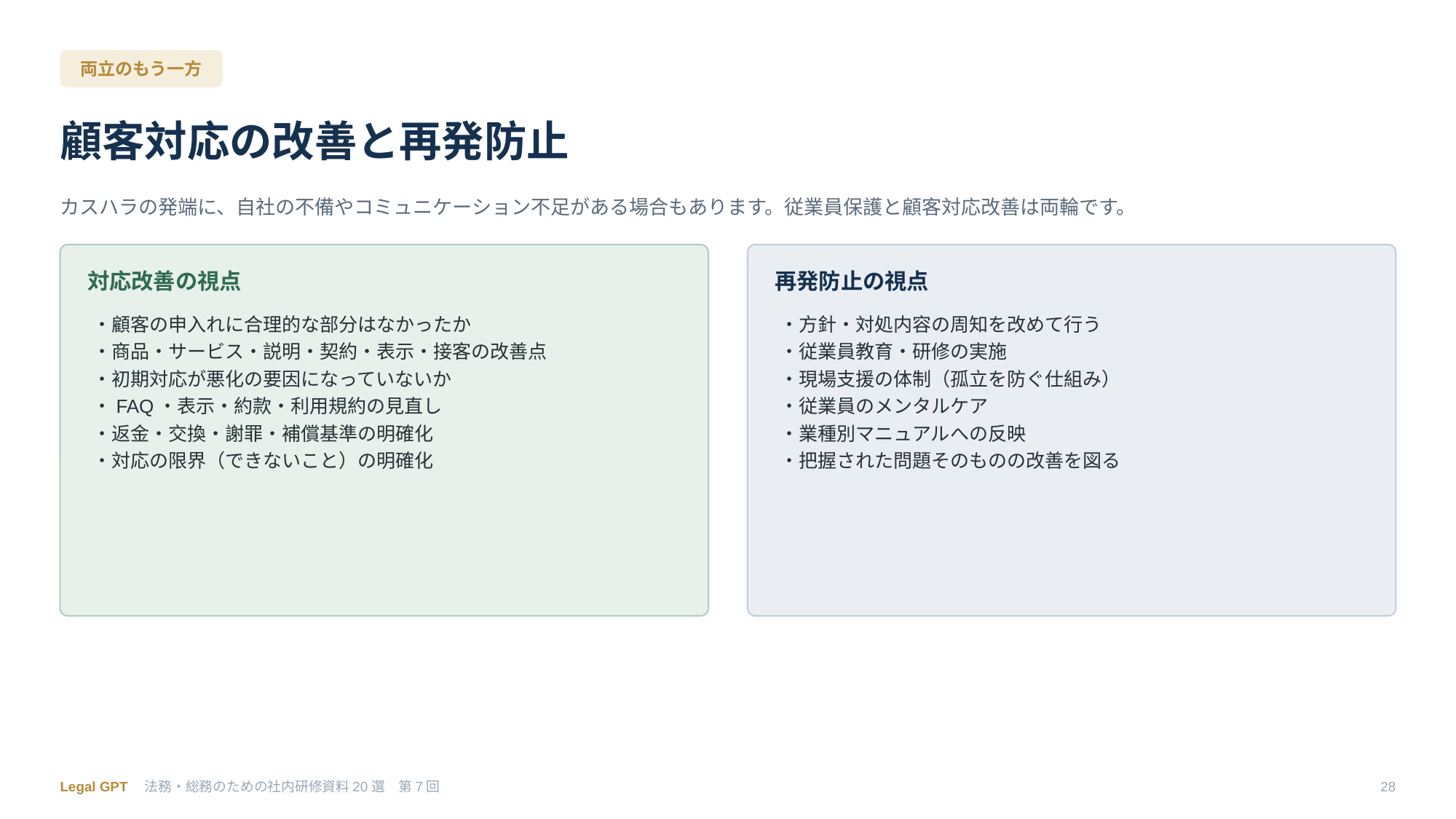

両立のもう一方
顧客対応の改善と再発防止
カスハラの発端に、自社の不備やコミュニケーション不足がある場合もあります。従業員保護と顧客対応改善は両輪です。

対応改善の視点
再発防止の視点
・顧客の申入れに合理的な部分はなかったか
・商品・サービス・説明・契約・表示・接客の改善点
・初期対応が悪化の要因になっていないか
・FAQ・表示・約款・利用規約の見直し
・返金・交換・謝罪・補償基準の明確化
・対応の限界（できないこと）の明確化
・方針・対処内容の周知を改めて行う
・従業員教育・研修の実施
・現場支援の体制（孤立を防ぐ仕組み）
・従業員のメンタルケア
・業種別マニュアルへの反映
・把握された問題そのものの改善を図る
Legal GPT　法務・総務のための社内研修資料20選　第7回
28